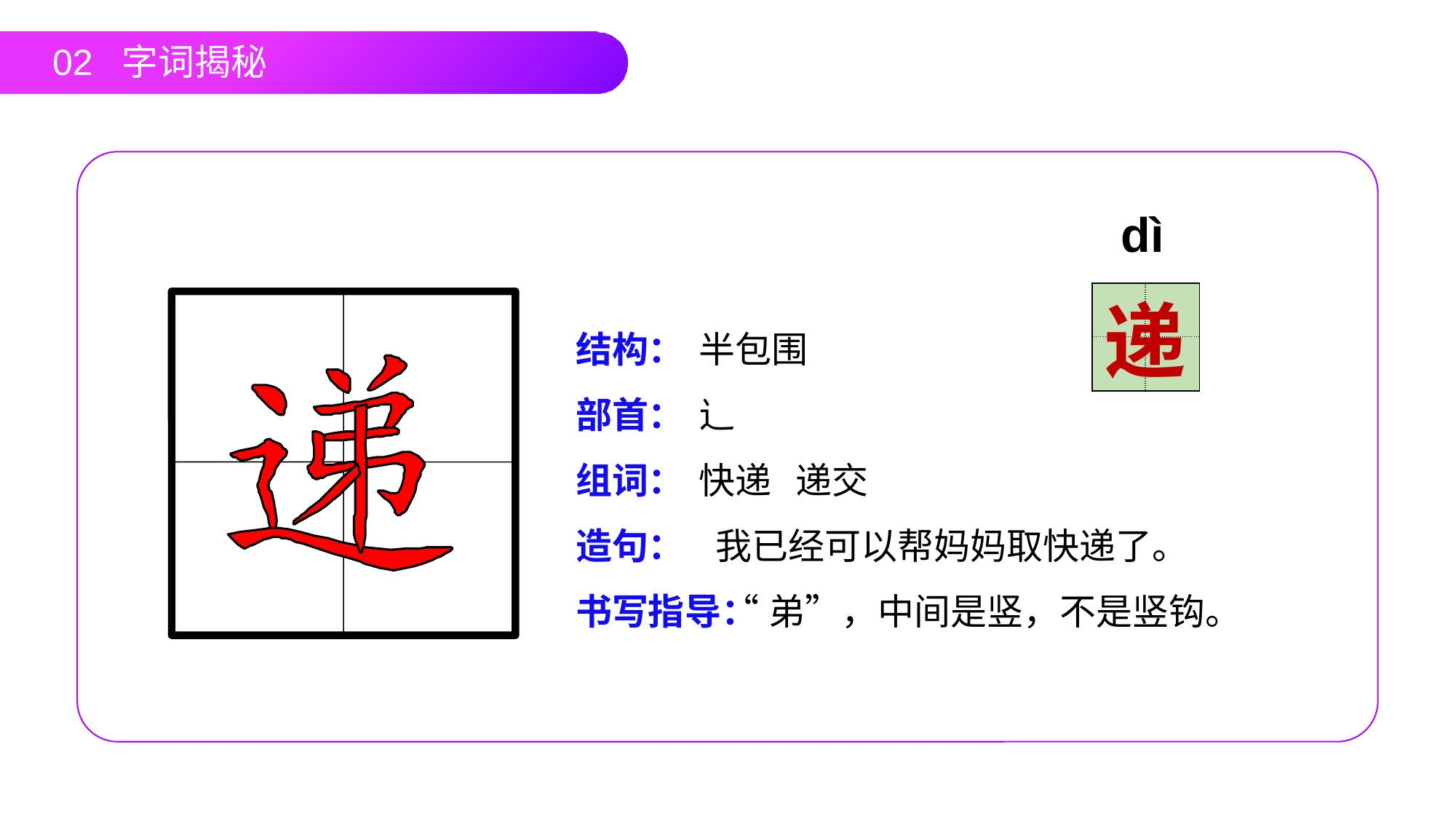

02  字词揭秘
dì
|  |  |
| --- | --- |
|  |  |
递

结构：
部首：
组词：
造句：
书写指导：
半包围
辶
快递   递交
 我已经可以帮妈妈取快递了。
   “弟”，中间是竖，不是竖钩。